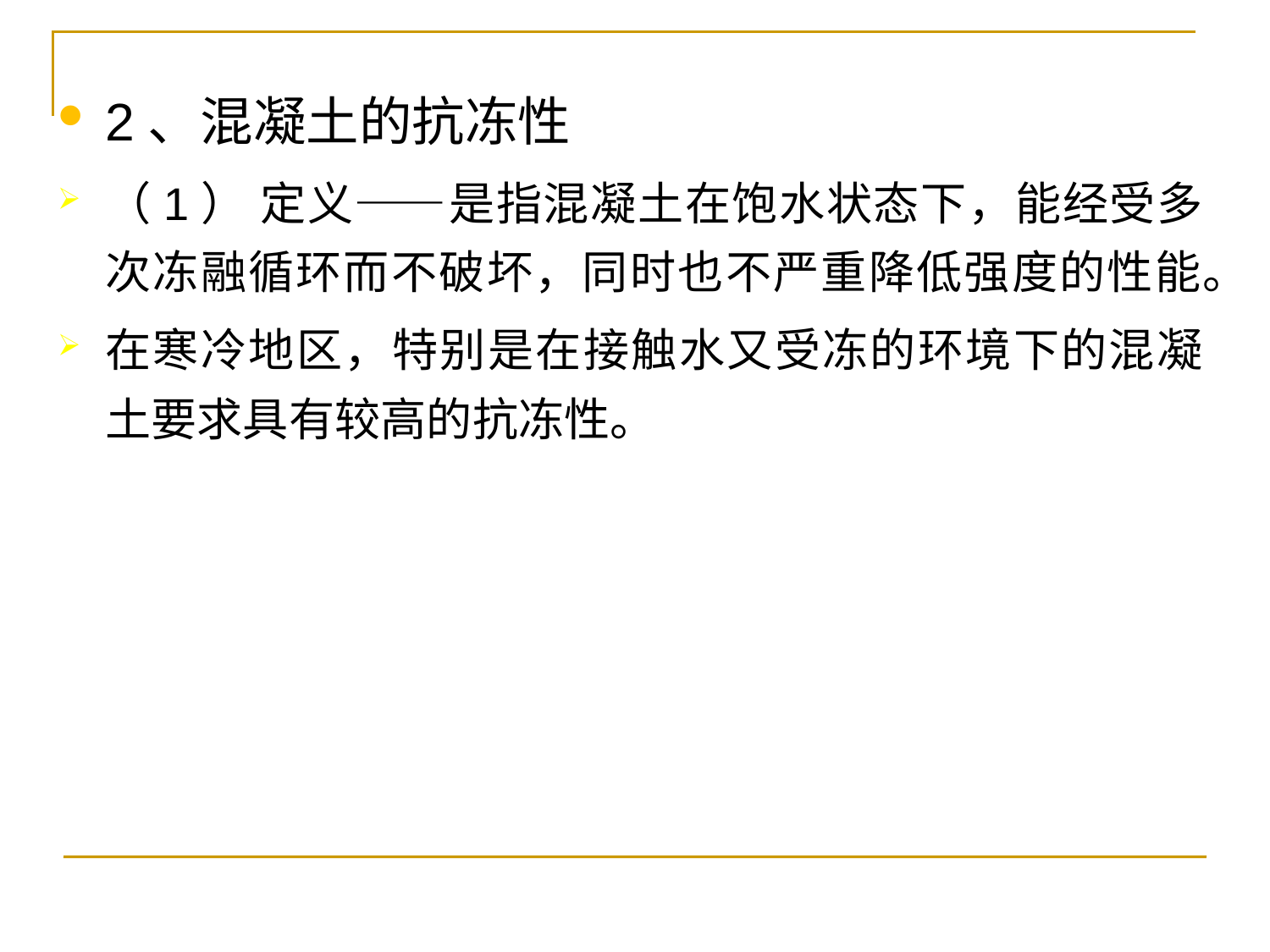

# 2、混凝土的抗冻性
（1） 定义——是指混凝土在饱水状态下，能经受多次冻融循环而不破坏，同时也不严重降低强度的性能。
在寒冷地区，特别是在接触水又受冻的环境下的混凝土要求具有较高的抗冻性。